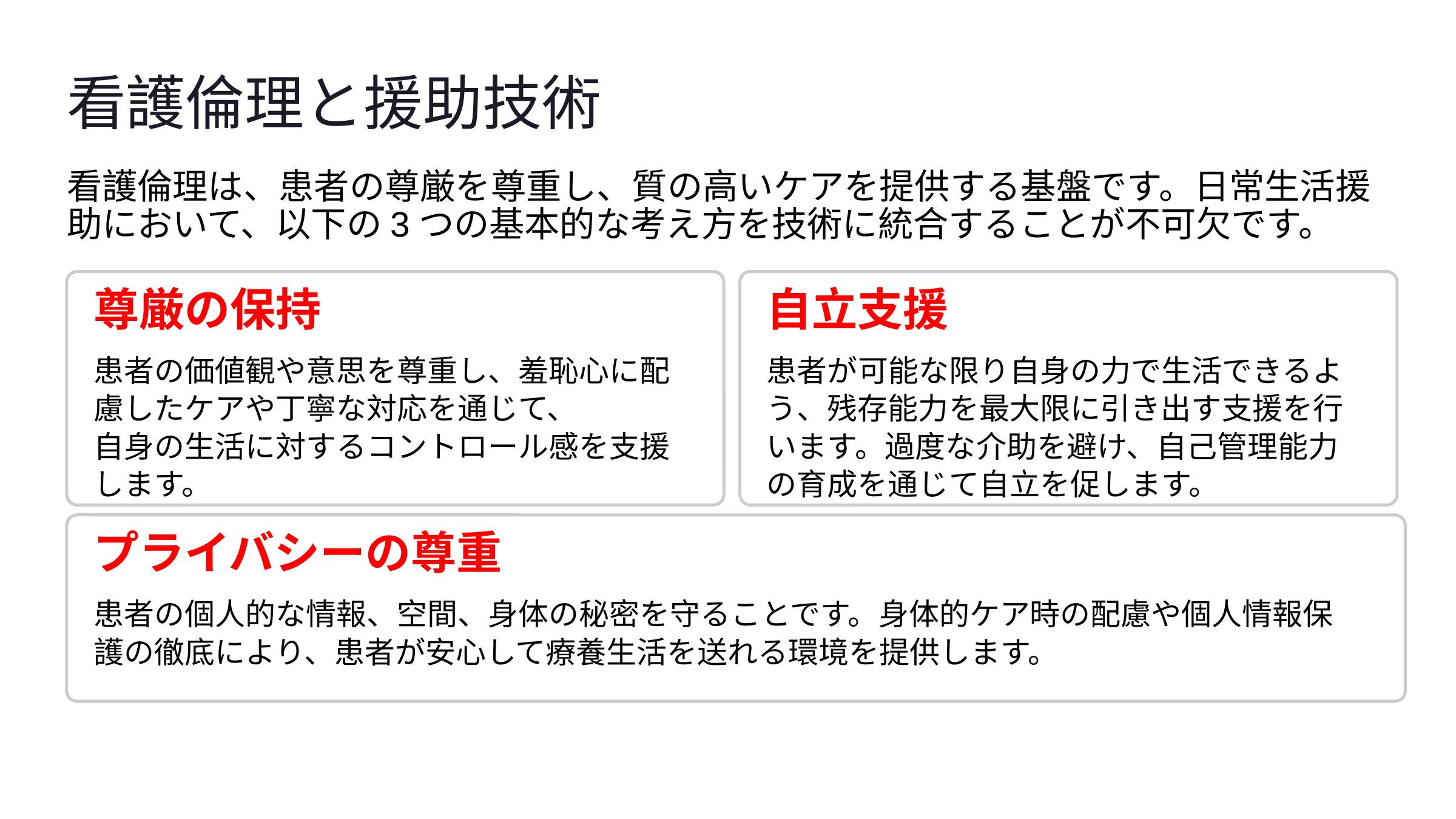

看護倫理と援助技術
看護倫理は、患者の尊厳を尊重し、質の高いケアを提供する基盤です。日常生活援助において、以下の3つの基本的な考え方を技術に統合することが不可欠です。

尊厳の保持
自立支援
患者の価値観や意思を尊重し、羞恥心に配慮したケアや丁寧な対応を通じて、
自身の生活に対するコントロール感を支援します。
患者が可能な限り自身の力で生活できるよう、残存能力を最大限に引き出す支援を行います。過度な介助を避け、自己管理能力の育成を通じて自立を促します。

プライバシーの尊重
患者の個人的な情報、空間、身体の秘密を守ることです。身体的ケア時の配慮や個人情報保護の徹底により、患者が安心して療養生活を送れる環境を提供します。